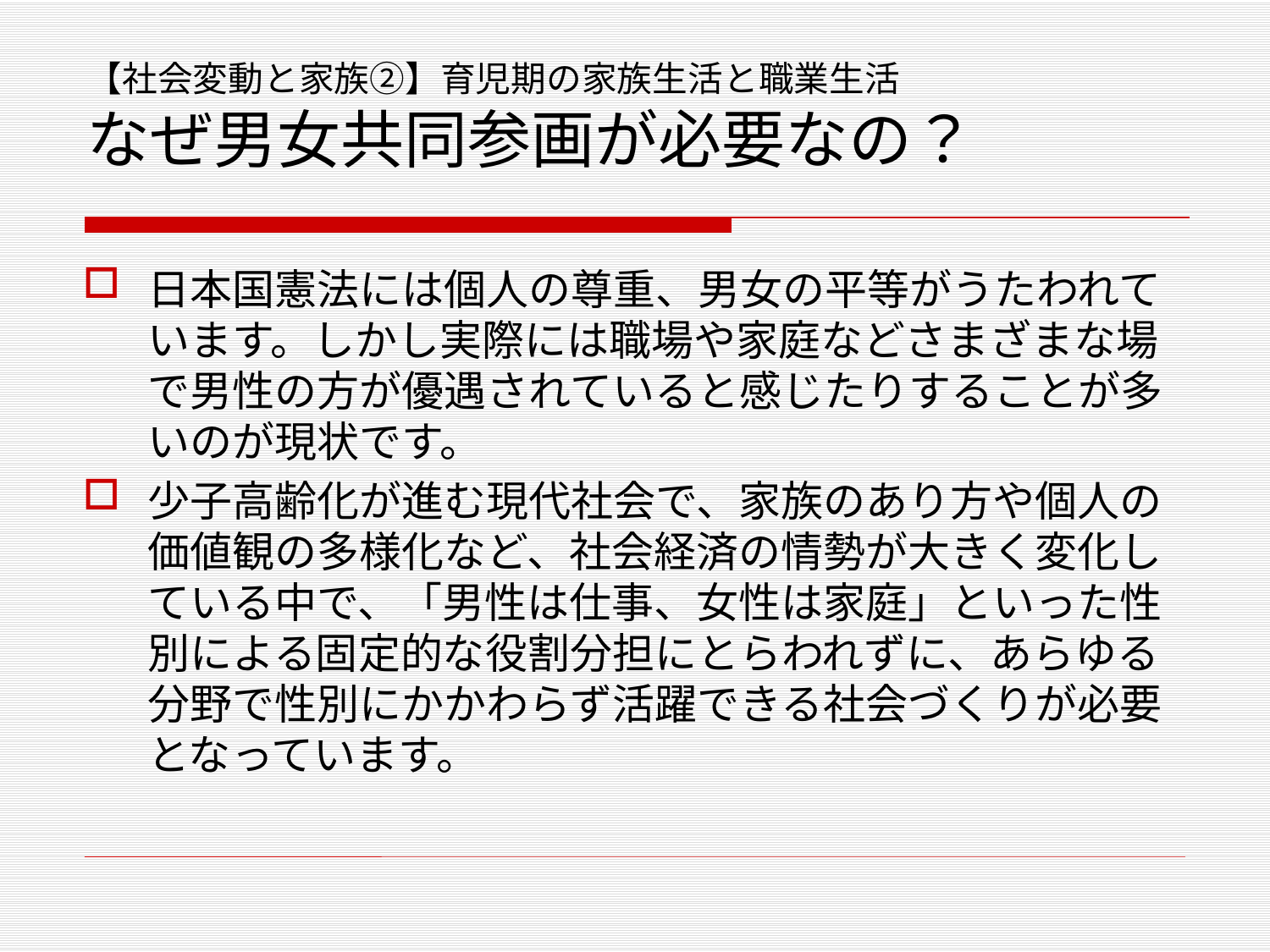

# 【社会変動と家族②】育児期の家族生活と職業生活 なぜ男女共同参画が必要なの？
日本国憲法には個人の尊重、男女の平等がうたわれています。しかし実際には職場や家庭などさまざまな場で男性の方が優遇されていると感じたりすることが多いのが現状です。
少子高齢化が進む現代社会で、家族のあり方や個人の価値観の多様化など、社会経済の情勢が大きく変化している中で、「男性は仕事、女性は家庭」といった性別による固定的な役割分担にとらわれずに、あらゆる分野で性別にかかわらず活躍できる社会づくりが必要となっています。